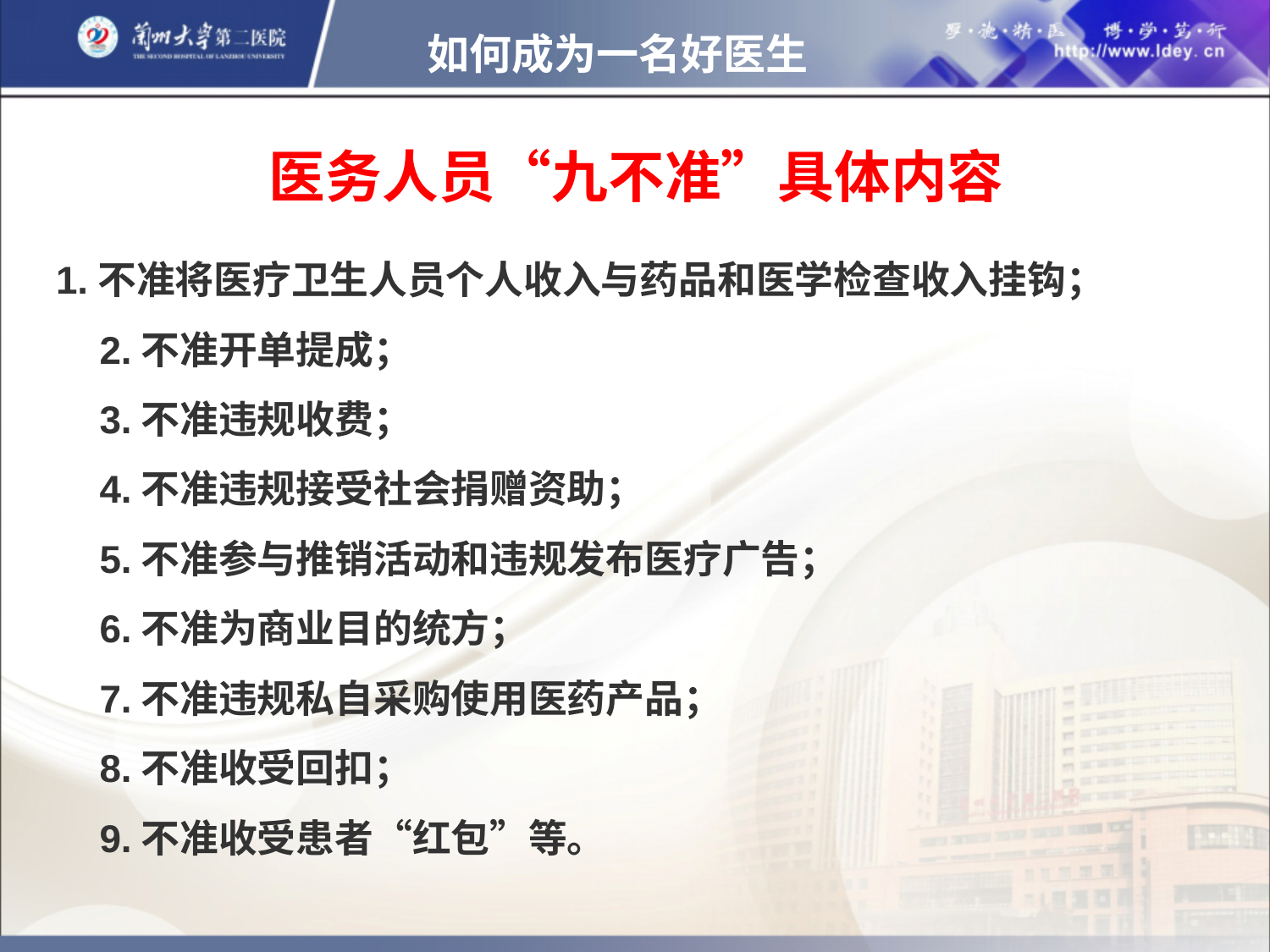

如何成为一名好医生
# 医务人员“九不准”具体内容
    1.不准将医疗卫生人员个人收入与药品和医学检查收入挂钩；
　　2.不准开单提成；
　　3.不准违规收费；
　　4.不准违规接受社会捐赠资助；
　　5.不准参与推销活动和违规发布医疗广告；
　　6.不准为商业目的统方；
　　7.不准违规私自采购使用医药产品；
　　8.不准收受回扣；
　　9.不准收受患者“红包”等。